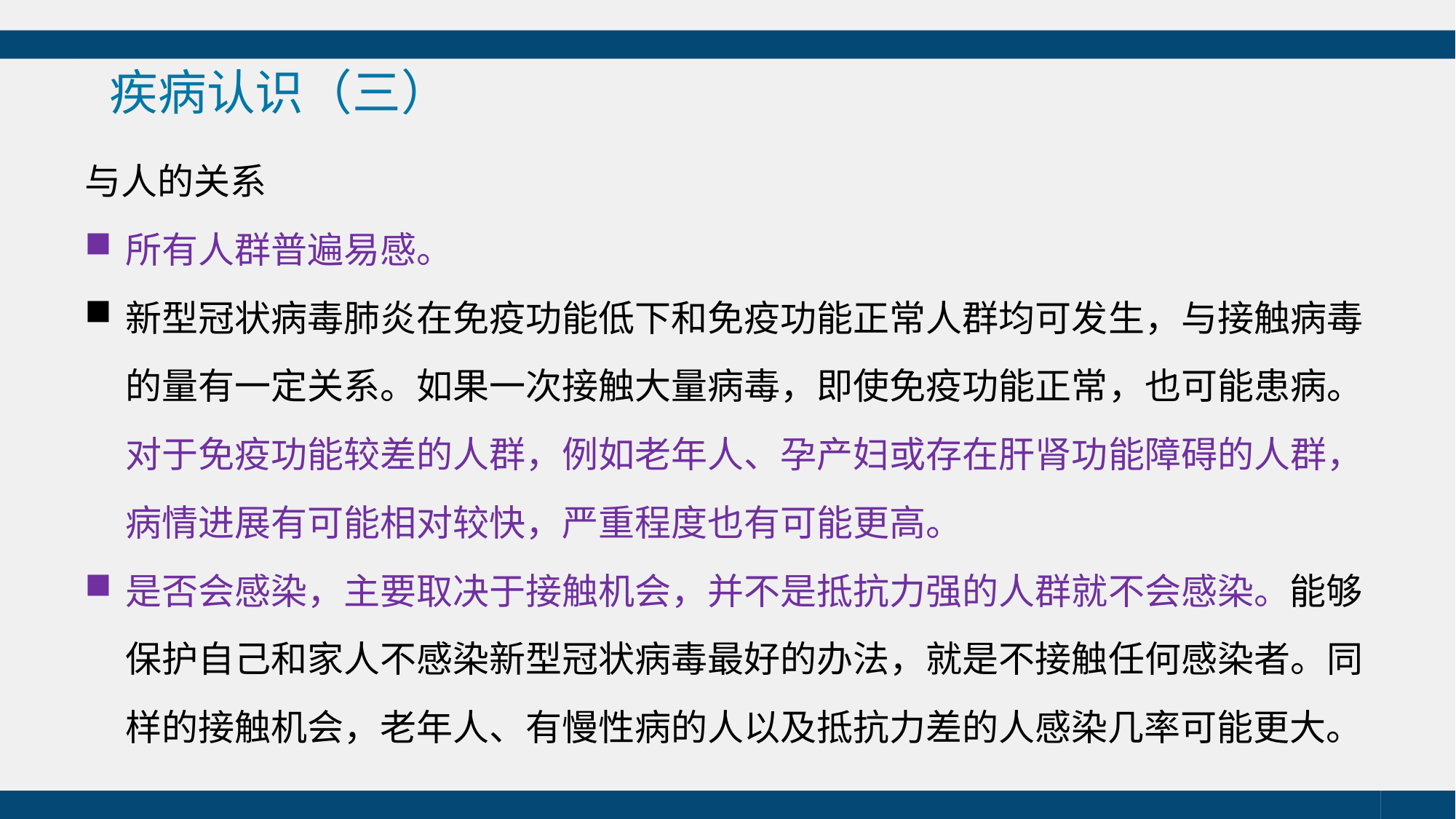

疾病认识（三）
与人的关系
所有人群普遍易感。
新型冠状病毒肺炎在免疫功能低下和免疫功能正常人群均可发生，与接触病毒的量有一定关系。如果一次接触大量病毒，即使免疫功能正常，也可能患病。对于免疫功能较差的人群，例如老年人、孕产妇或存在肝肾功能障碍的人群，病情进展有可能相对较快，严重程度也有可能更高。
是否会感染，主要取决于接触机会，并不是抵抗力强的人群就不会感染。能够保护自己和家人不感染新型冠状病毒最好的办法，就是不接触任何感染者。同样的接触机会，老年人、有慢性病的人以及抵抗力差的人感染几率可能更大。